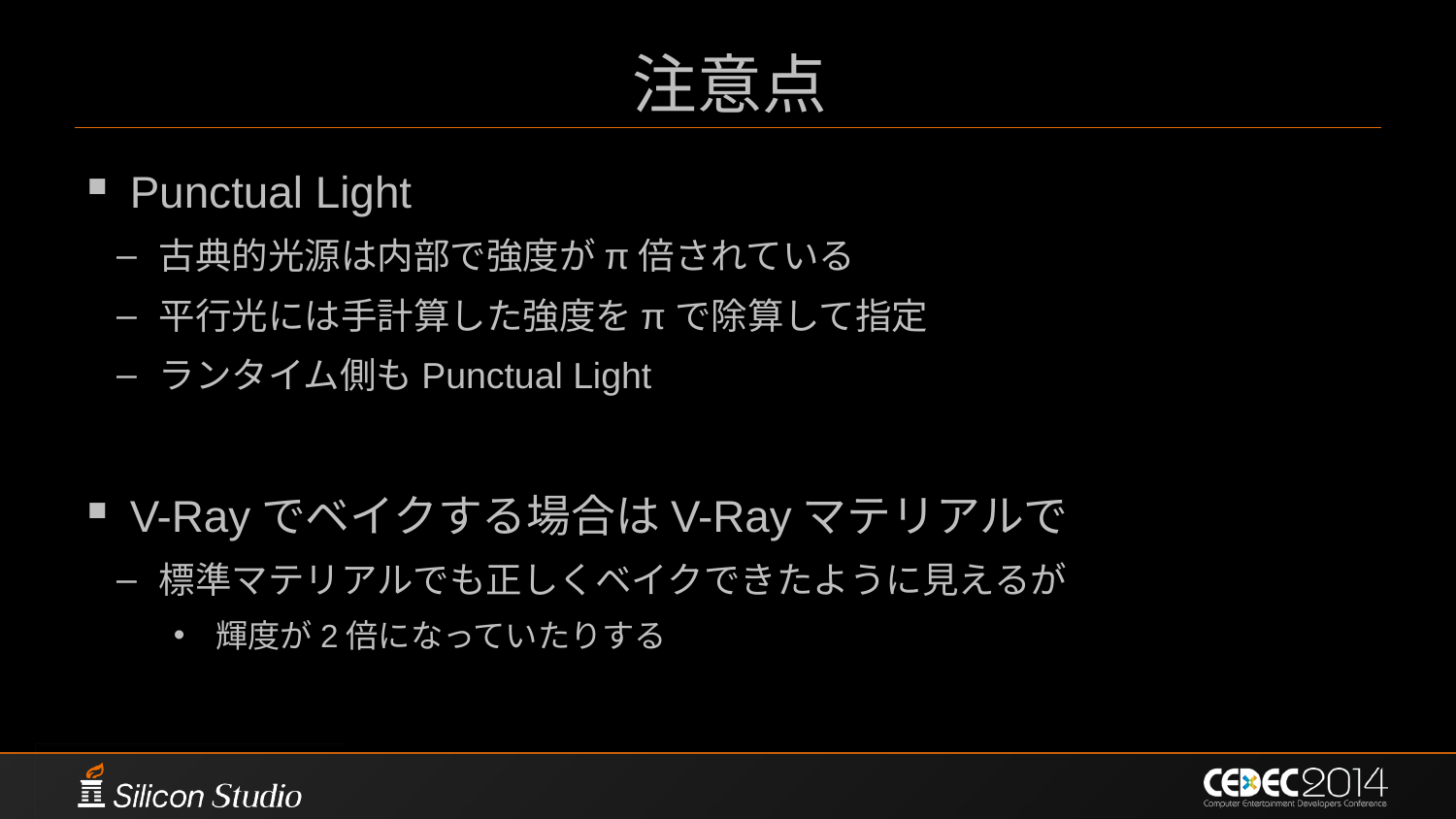

# 注意点
Punctual Light
古典的光源は内部で強度がπ倍されている
平行光には手計算した強度をπで除算して指定
ランタイム側もPunctual Light

V-Rayでベイクする場合はV-Rayマテリアルで
標準マテリアルでも正しくベイクできたように見えるが
輝度が2倍になっていたりする